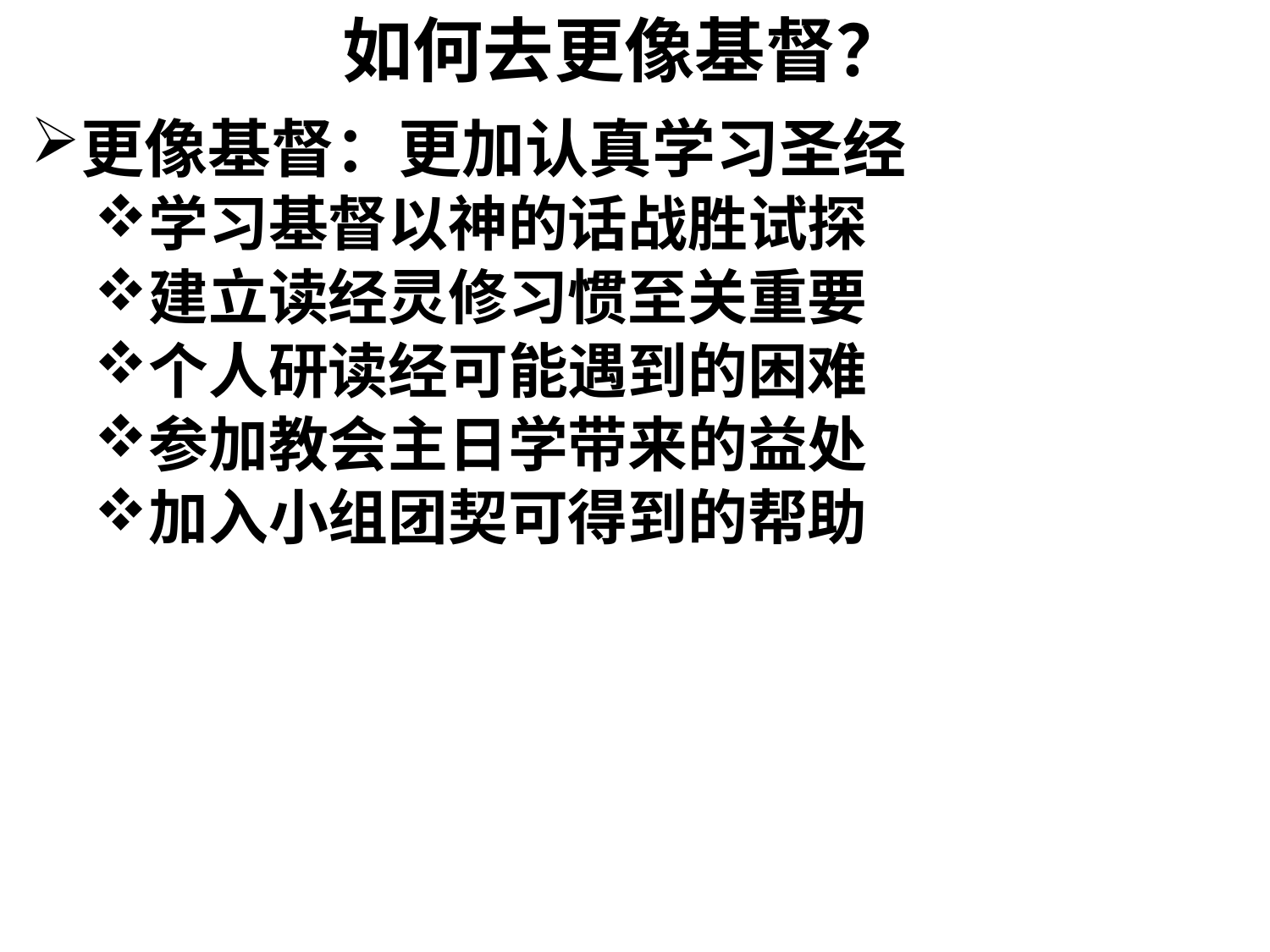

如何去更像基督？
更像基督：更加认真学习圣经
学习基督以神的话战胜试探
建立读经灵修习惯至关重要
个人研读经可能遇到的困难
参加教会主日学带来的益处
加入小组团契可得到的帮助